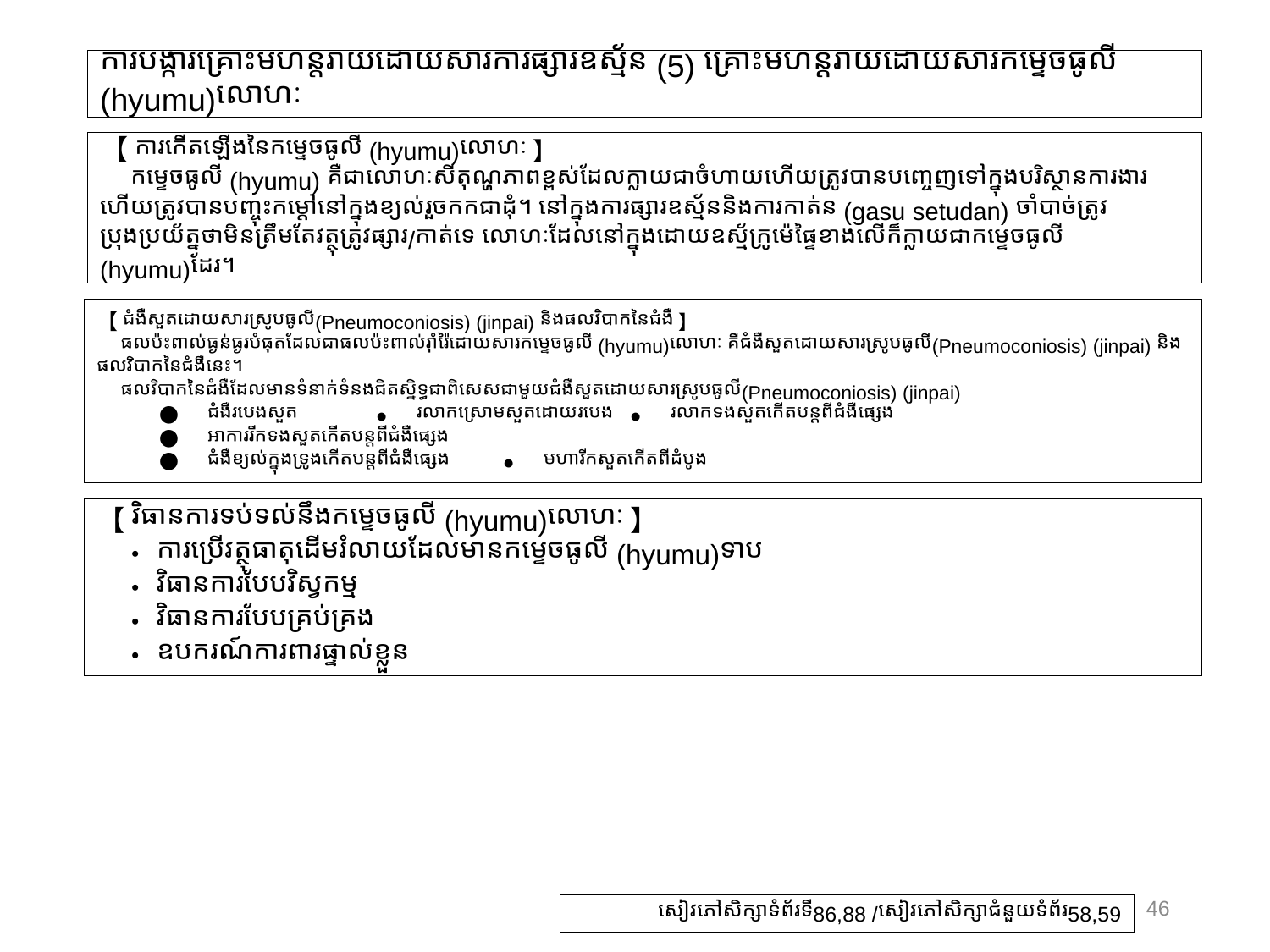

# ការបង្ការគ្រោះមហន្តរាយដោយសារការផ្សារឧស្ម័ន (5) គ្រោះមហន្តរាយដោយសារកម្ទេចធូលី (hyumu)លោហៈ
【ការកើតឡើងនៃកម្ទេចធូលី (hyumu)លោហៈ】
　កម្ទេចធូលី (hyumu) គឺជាលោហៈសីតុណ្ហភាពខ្ពស់ដែលក្លាយជាចំហាយហើយត្រូវបានបញ្ចេញទៅក្នុងបរិស្ថានការងារ ហើយត្រូវបានបញ្ចុះកម្តៅនៅក្នុងខ្យល់រួចកកជាដុំ។ នៅក្នុងការផ្សារឧស្ម័ននិងការកាត់ន (gasu setudan) ចាំបាច់ត្រូវប្រុងប្រយ័ត្នថាមិនត្រឹមតែវត្ថុត្រូវផ្សារ/កាត់ទេ លោហៈដែលនៅក្នុងដោយឧស្ម័ក្រូម៉េផ្ទៃខាងលើក៏ក្លាយជាកម្ទេចធូលី (hyumu)ដែរ។
【ជំងឺសួតដោយសារស្រូបធូលី(Pneumoconiosis) (jinpai) និងផលវិបាកនៃជំងឺ】
　ផលប៉ះពាល់ធ្ងន់ធ្ងរបំផុតដែលជាផលប៉ះពាល់រ៉ាំរ៉ៃដោយសារកម្ទេចធូលី (hyumu)លោហៈ គឺជំងឺសួតដោយសារស្រូបធូលី(Pneumoconiosis) (jinpai) និងផលវិបាកនៃជំងឺនេះ។
　ផលវិបាកនៃជំងឺដែលមានទំនាក់ទំនងជិតស្និទ្ធជាពិសេសជាមួយជំងឺសួតដោយសារស្រូបធូលី(Pneumoconiosis) (jinpai)
●　ជំងឺរបេងសួត	●　រលាកស្រោមសួតដោយរបេង	●　រលាកទងសួតកើតបន្តពីជំងឺផ្សេង
●　អាការរីកទងសួតកើតបន្តពីជំងឺផ្សេង
●　ជំងឺខ្យល់ក្នុងទ្រូងកើតបន្តពីជំងឺផ្សេង	●　មហារីកសួតកើតពីដំបូង
【វិធានការទប់ទល់នឹងកម្ទេចធូលី (hyumu)លោហៈ】
・ការប្រើវត្ថុធាតុដើមរំលាយដែលមានកម្ទេចធូលី (hyumu)ទាប
・វិធានការបែបវិស្វកម្ម
・វិធានការបែបគ្រប់គ្រង
・ឧបករណ៍ការពារផ្ទាល់ខ្លួន
46
សៀវភៅសិក្សាទំព័រទី86,88 /សៀវភៅសិក្សាជំនួយទំព័រ58,59